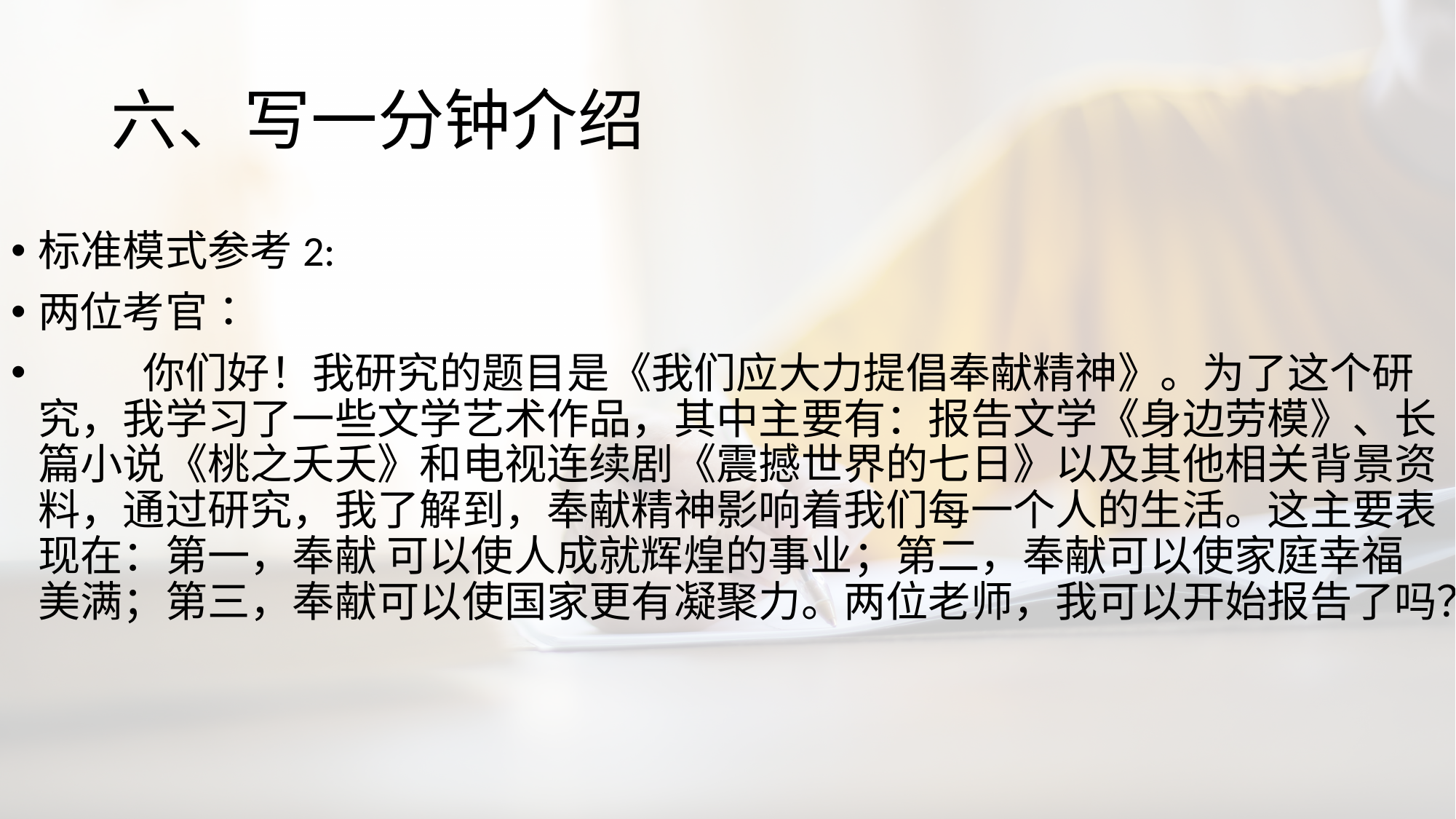

# 六、写一分钟介绍
标准模式参考2:
两位考官：
          你们好！我研究的题目是《我们应大力提倡奉献精神》。为了这个研究，我学习了一些文学艺术作品，其中主要有：报告文学《身边劳模》、长篇小说《桃之夭夭》和电视连续剧《震撼世界的七日》以及其他相关背景资料，通过研究，我了解到，奉献精神影响着我们每一个人的生活。这主要表现在：第一，奉献 可以使人成就辉煌的事业；第二，奉献可以使家庭幸福美满；第三，奉献可以使国家更有凝聚力。两位老师，我可以开始报告了吗？